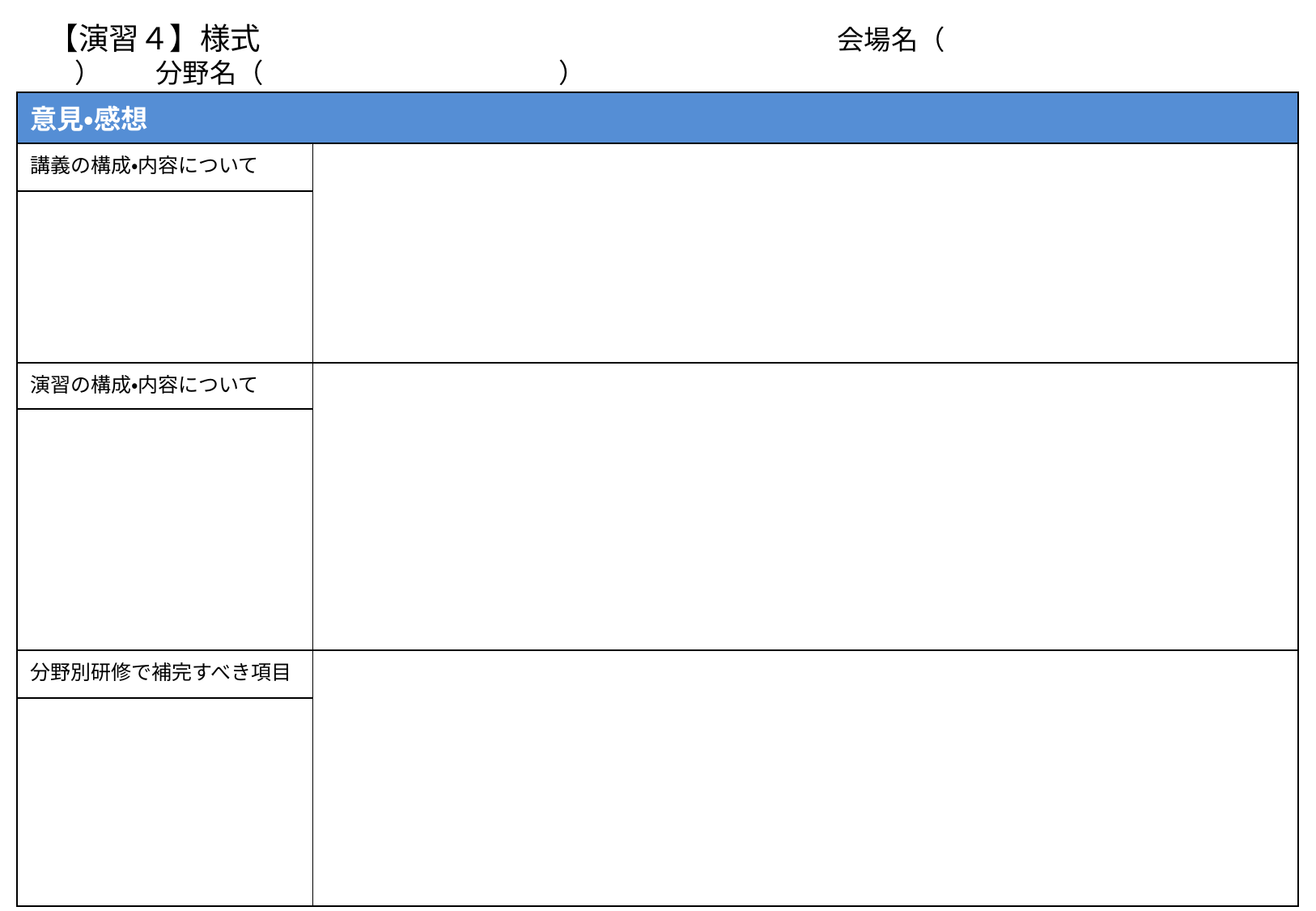

# 【演習４】様式　　　　　　　　　　　　　　　　　　　会場名（　　　　　　　　　　　）　　分野名（　　　　　　　　　　　）
| 意見・感想 |  |
| --- | --- |
| 講義の構成・内容について |  |
|  |  |
| 演習の構成・内容について |  |
|  |  |
| 分野別研修で補完すべき項目 |  |
|  |  |